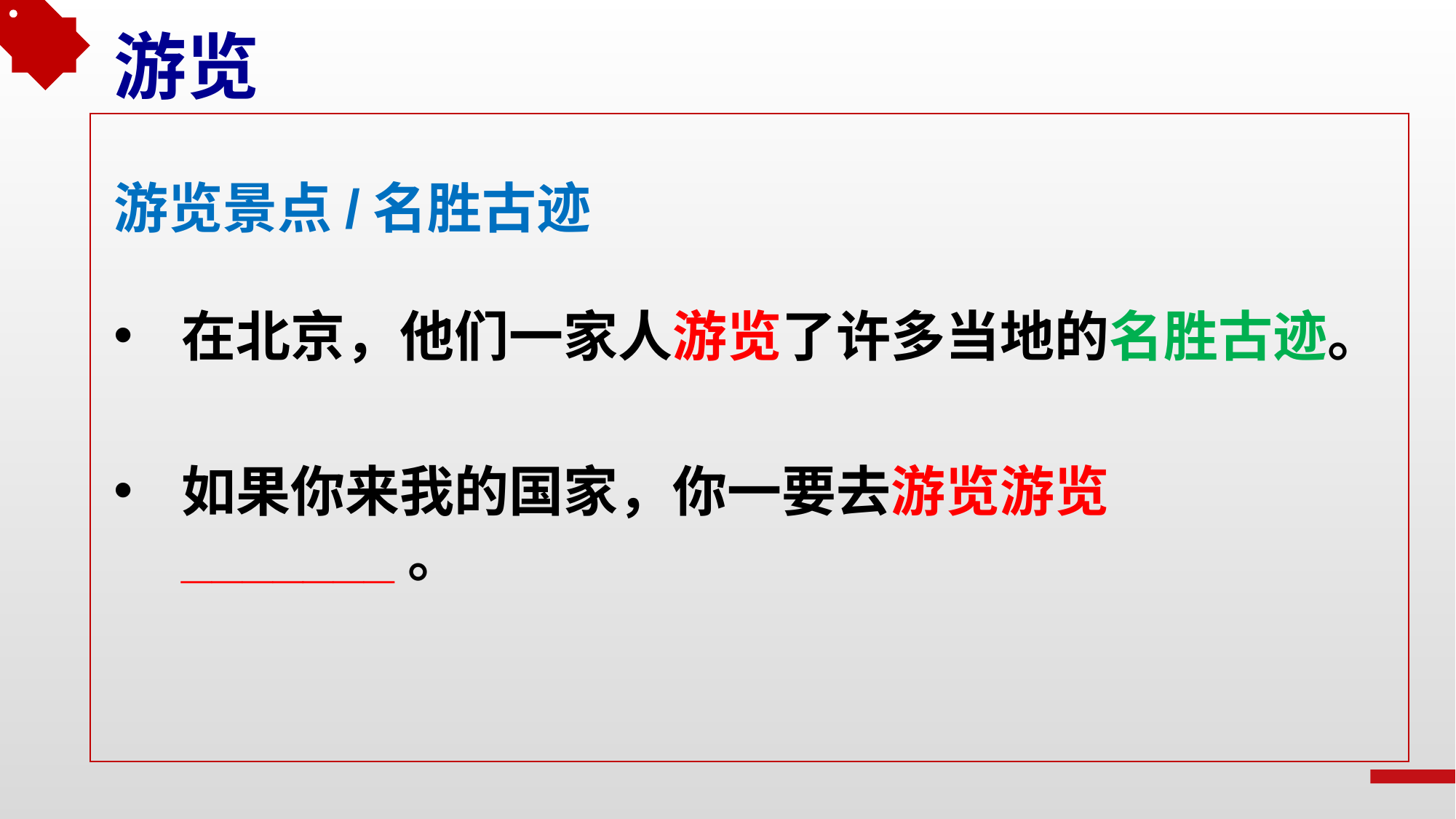

游览

游览景点/名胜古迹

在北京，他们一家人游览了许多当地的名胜古迹。
如果你来我的国家，你一要去游览游览_______。